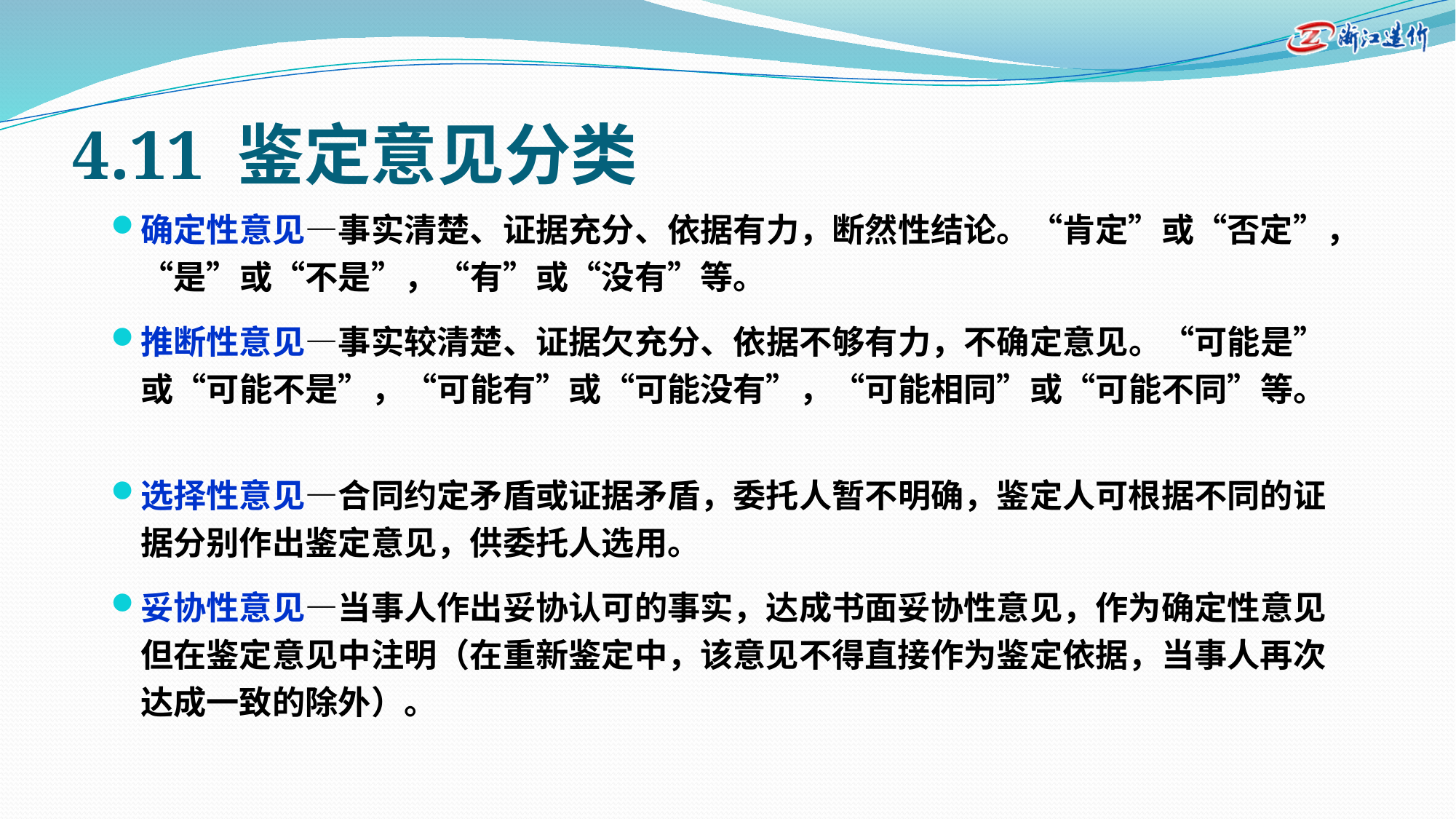

# 4.11 鉴定意见分类
确定性意见—事实清楚、证据充分、依据有力，断然性结论。“肯定”或“否定”，“是”或“不是”，“有”或“没有”等。
推断性意见—事实较清楚、证据欠充分、依据不够有力，不确定意见。“可能是”或“可能不是”，“可能有”或“可能没有”，“可能相同”或“可能不同”等。

选择性意见—合同约定矛盾或证据矛盾，委托人暂不明确，鉴定人可根据不同的证据分别作出鉴定意见，供委托人选用。
妥协性意见—当事人作出妥协认可的事实，达成书面妥协性意见，作为确定性意见但在鉴定意见中注明（在重新鉴定中，该意见不得直接作为鉴定依据，当事人再次达成一致的除外）。